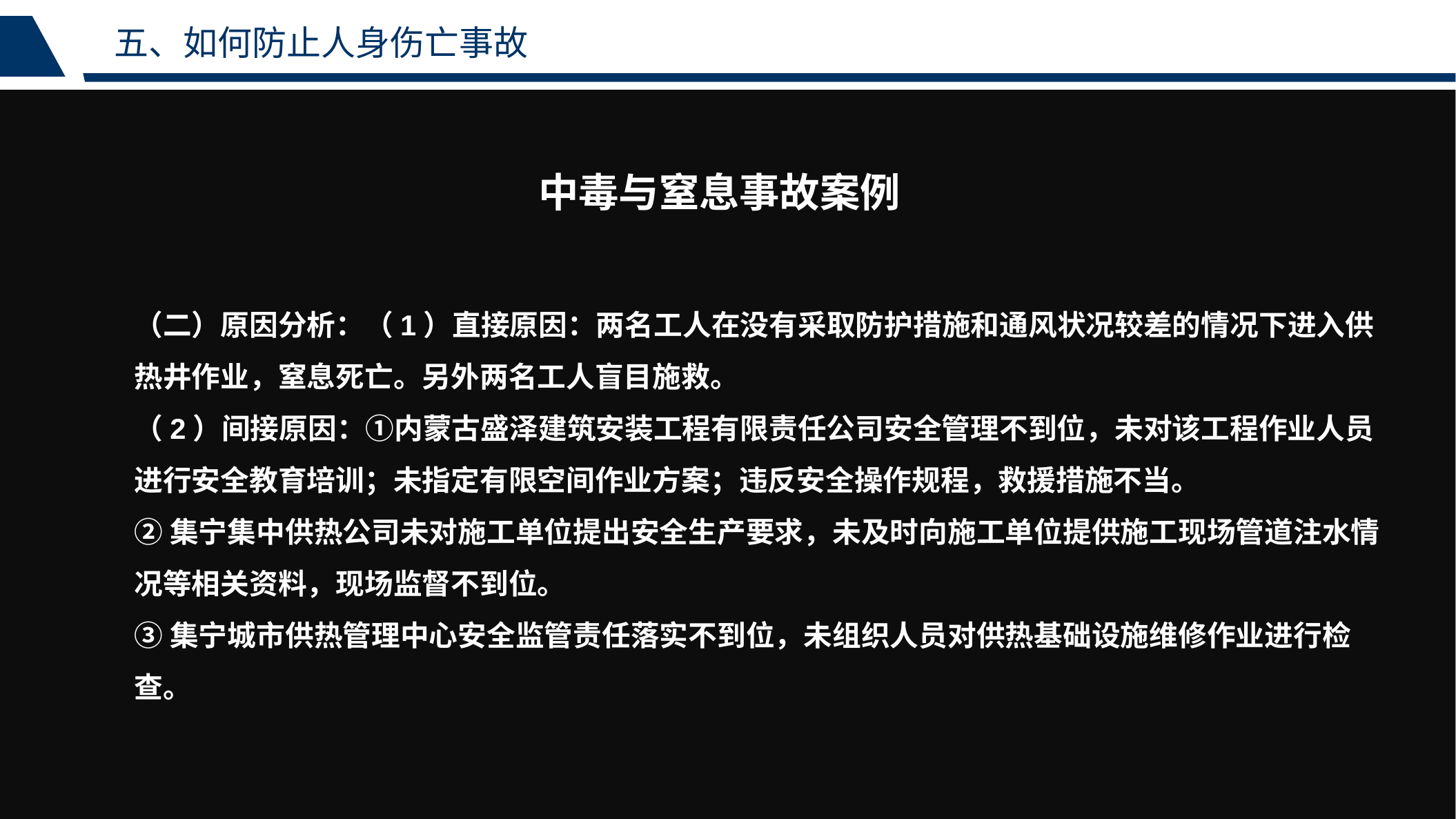

五、如何防止人身伤亡事故

中毒与窒息事故案例
（二）原因分析：（1）直接原因：两名工人在没有采取防护措施和通风状况较差的情况下进入供热井作业，窒息死亡。另外两名工人盲目施救。
（2）间接原因：①内蒙古盛泽建筑安装工程有限责任公司安全管理不到位，未对该工程作业人员进行安全教育培训；未指定有限空间作业方案；违反安全操作规程，救援措施不当。
②集宁集中供热公司未对施工单位提出安全生产要求，未及时向施工单位提供施工现场管道注水情况等相关资料，现场监督不到位。
③集宁城市供热管理中心安全监管责任落实不到位，未组织人员对供热基础设施维修作业进行检查。